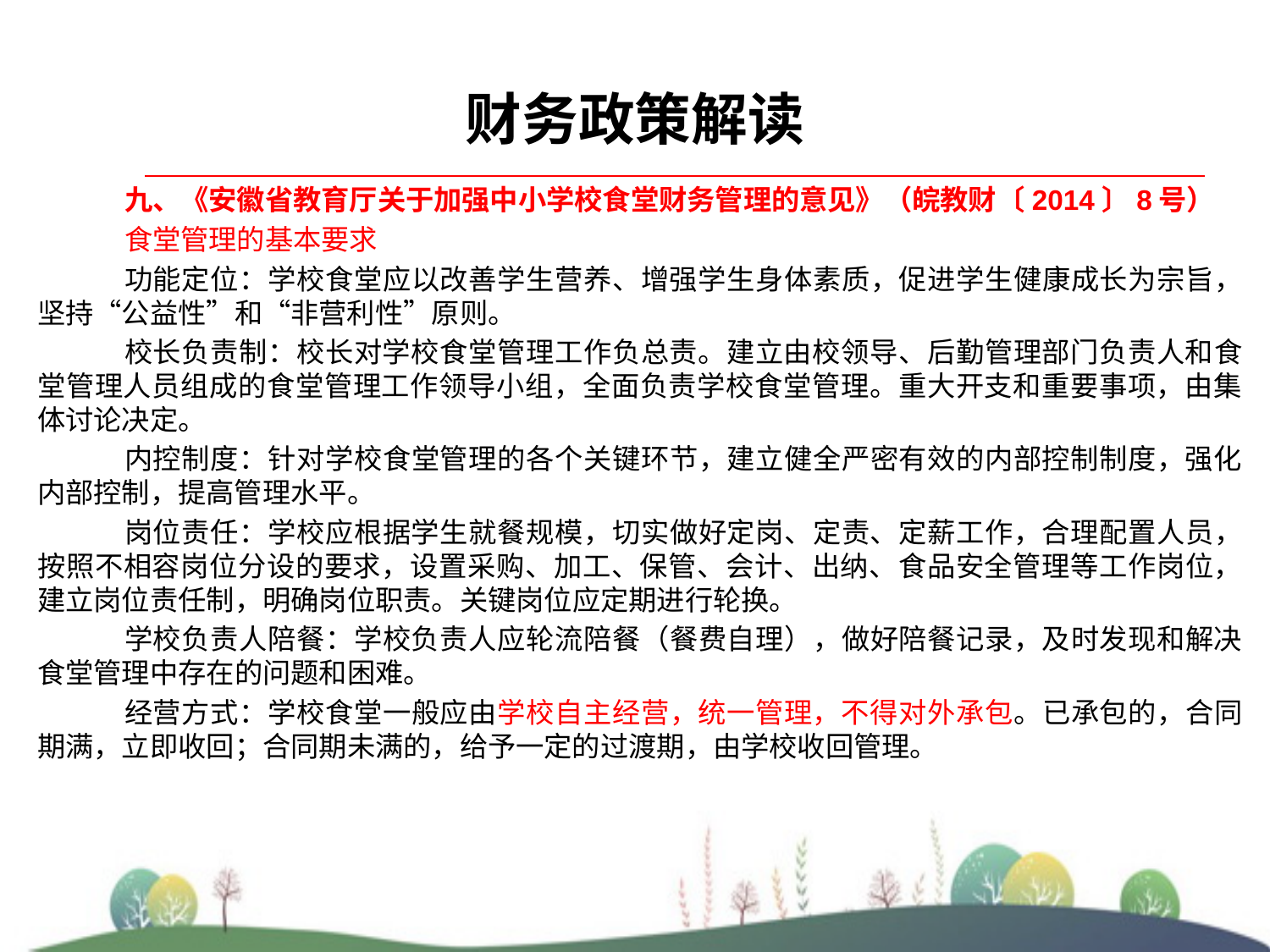

# 财务政策解读
九、《安徽省教育厅关于加强中小学校食堂财务管理的意见》（皖教财〔2014〕8号）
食堂管理的基本要求
功能定位：学校食堂应以改善学生营养、增强学生身体素质，促进学生健康成长为宗旨，坚持“公益性”和“非营利性”原则。
校长负责制：校长对学校食堂管理工作负总责。建立由校领导、后勤管理部门负责人和食堂管理人员组成的食堂管理工作领导小组，全面负责学校食堂管理。重大开支和重要事项，由集体讨论决定。
内控制度：针对学校食堂管理的各个关键环节，建立健全严密有效的内部控制制度，强化内部控制，提高管理水平。
岗位责任：学校应根据学生就餐规模，切实做好定岗、定责、定薪工作，合理配置人员，按照不相容岗位分设的要求，设置采购、加工、保管、会计、出纳、食品安全管理等工作岗位，建立岗位责任制，明确岗位职责。关键岗位应定期进行轮换。
学校负责人陪餐：学校负责人应轮流陪餐（餐费自理），做好陪餐记录，及时发现和解决食堂管理中存在的问题和困难。
经营方式：学校食堂一般应由学校自主经营，统一管理，不得对外承包。已承包的，合同期满，立即收回；合同期未满的，给予一定的过渡期，由学校收回管理。